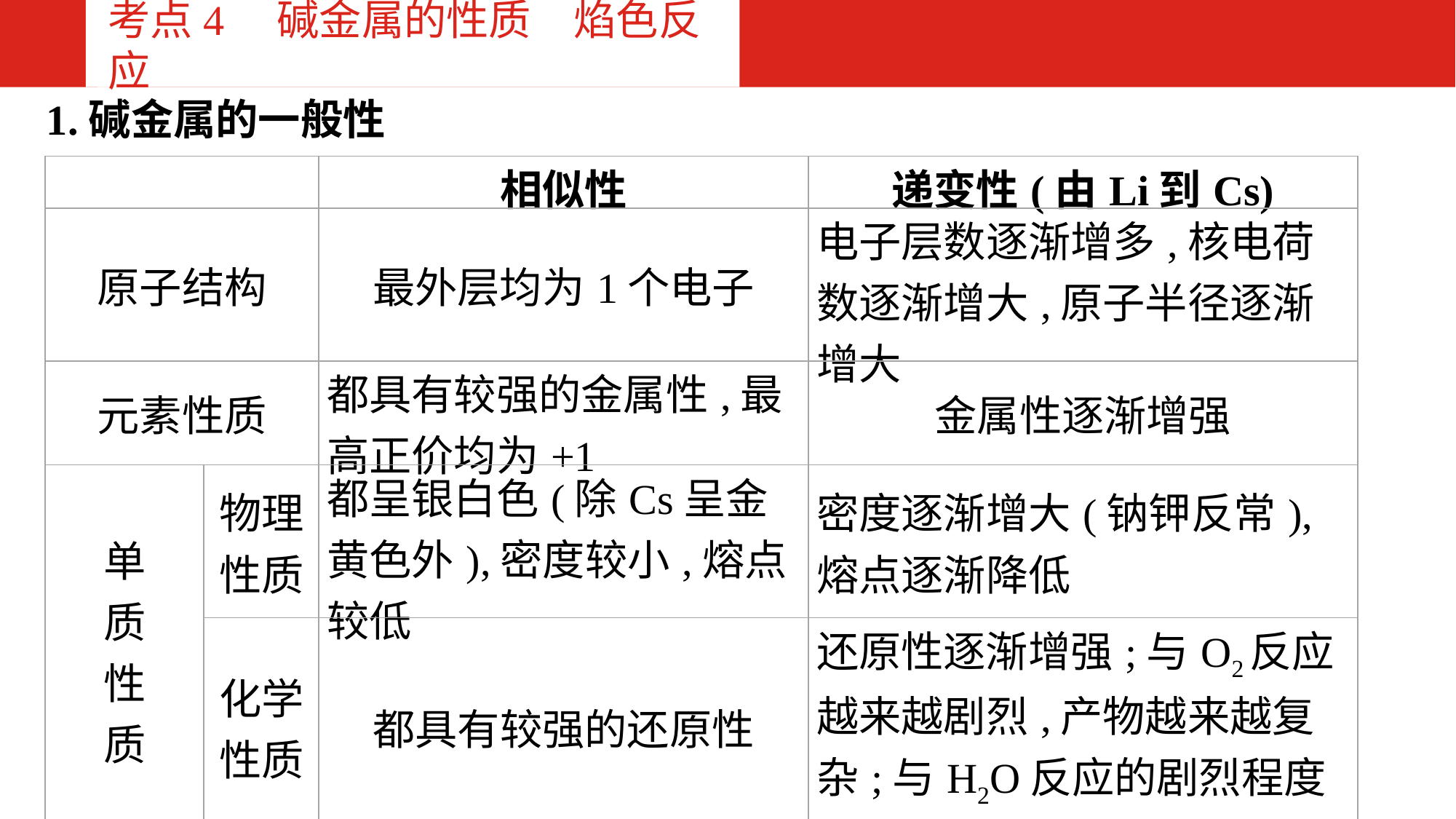

考点4　碱金属的性质　焰色反应

 1.碱金属的一般性
|  |  | 相似性 | 递变性(由Li到Cs) |
| --- | --- | --- | --- |
| 原子结构 |  | 最外层均为1个电子 | 电子层数逐渐增多,核电荷数逐渐增大,原子半径逐渐增大 |
| 元素性质 |  | 都具有较强的金属性,最高正价均为+1 | 金属性逐渐增强 |
| 单 质 性 质 | 物理性质 | 都呈银白色(除Cs呈金黄色外),密度较小,熔点较低 | 密度逐渐增大(钠钾反常),熔点逐渐降低 |
|  | 化学性质 | 都具有较强的还原性 | 还原性逐渐增强;与O2反应越来越剧烈,产物越来越复杂;与H2O反应的剧烈程度逐渐增强 |